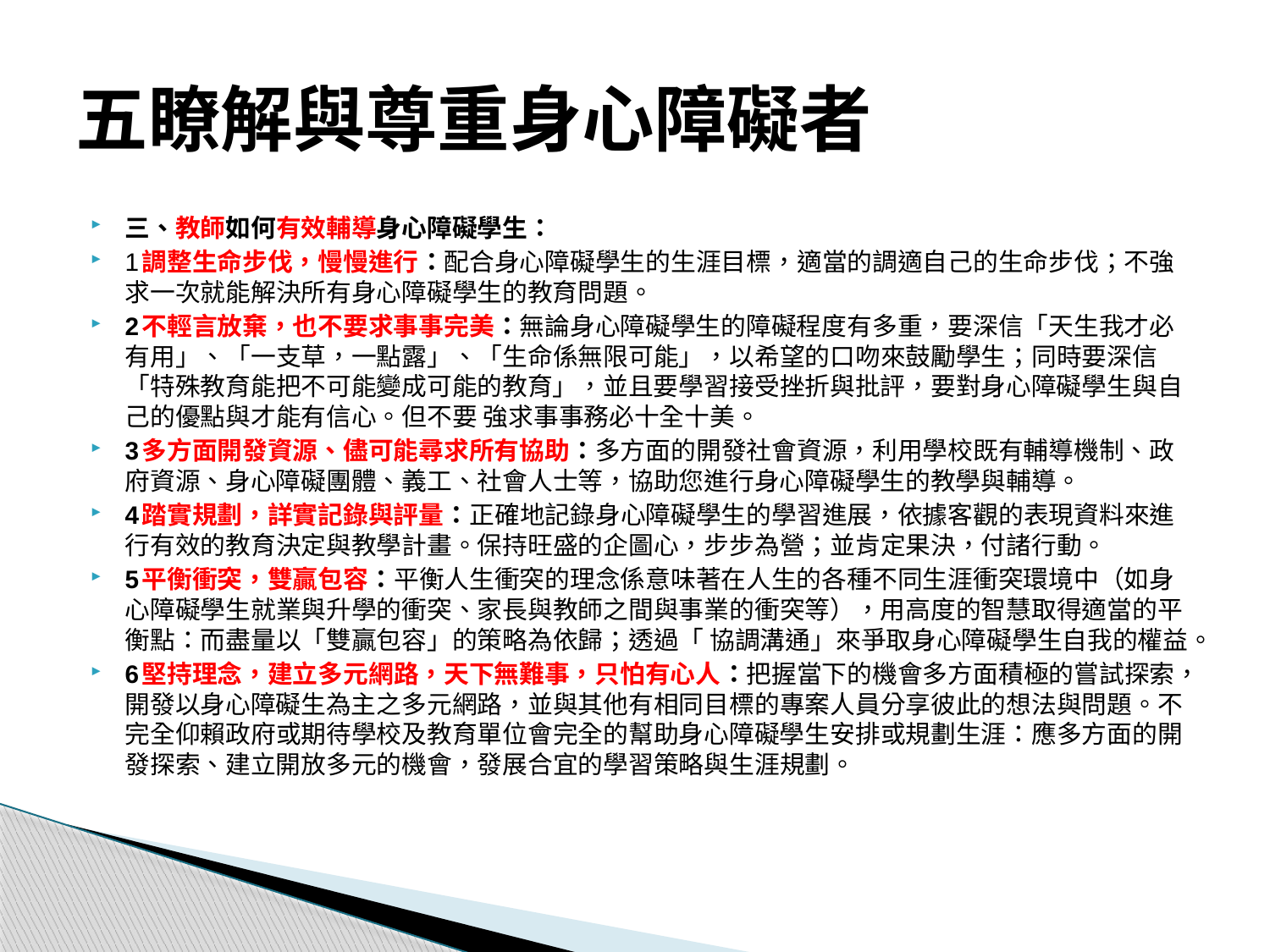

# 五瞭解與尊重身心障礙者
三、教師如何有效輔導身心障礙學生：
1調整生命步伐，慢慢進行：配合身心障礙學生的生涯目標，適當的調適自己的生命步伐；不強求一次就能解決所有身心障礙學生的教育問題。
2不輕言放棄，也不要求事事完美：無論身心障礙學生的障礙程度有多重，要深信「天生我才必有用」、「一支草，一點露」、「生命係無限可能」，以希望的口吻來鼓勵學生；同時要深信「特殊教育能把不可能變成可能的教育」，並且要學習接受挫折與批評，要對身心障礙學生與自己的優點與才能有信心。但不要 強求事事務必十全十美。
3多方面開發資源、儘可能尋求所有協助：多方面的開發社會資源，利用學校既有輔導機制、政府資源、身心障礙團體、義工、社會人士等，協助您進行身心障礙學生的教學與輔導。
4踏實規劃，詳實記錄與評量：正確地記錄身心障礙學生的學習進展，依據客觀的表現資料來進行有效的教育決定與教學計畫。保持旺盛的企圖心，步步為營；並肯定果決，付諸行動。
5平衡衝突，雙贏包容：平衡人生衝突的理念係意味著在人生的各種不同生涯衝突環境中（如身心障礙學生就業與升學的衝突、家長與教師之間與事業的衝突等），用高度的智慧取得適當的平衡點：而盡量以「雙贏包容」的策略為依歸；透過「 協調溝通」來爭取身心障礙學生自我的權益。
6堅持理念，建立多元網路，天下無難事，只怕有心人：把握當下的機會多方面積極的嘗試探索，開發以身心障礙生為主之多元網路，並與其他有相同目標的專案人員分享彼此的想法與問題。不完全仰賴政府或期待學校及教育單位會完全的幫助身心障礙學生安排或規劃生涯：應多方面的開發探索、建立開放多元的機會，發展合宜的學習策略與生涯規劃。